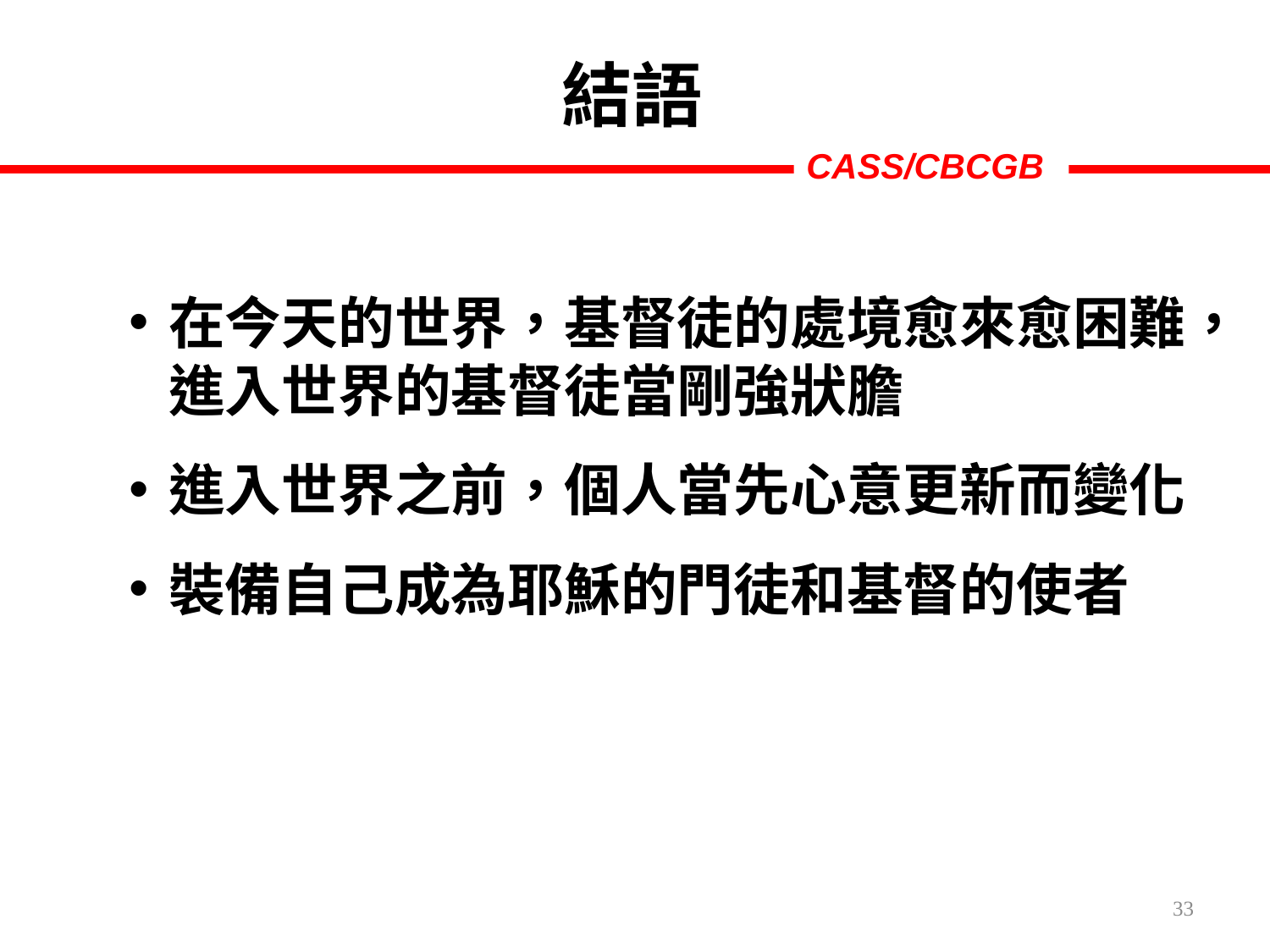

結語
在今天的世界，基督徒的處境愈來愈困難，進入世界的基督徒當剛強狀膽
進入世界之前，個人當先心意更新而變化
裝備自己成為耶穌的門徒和基督的使者

33